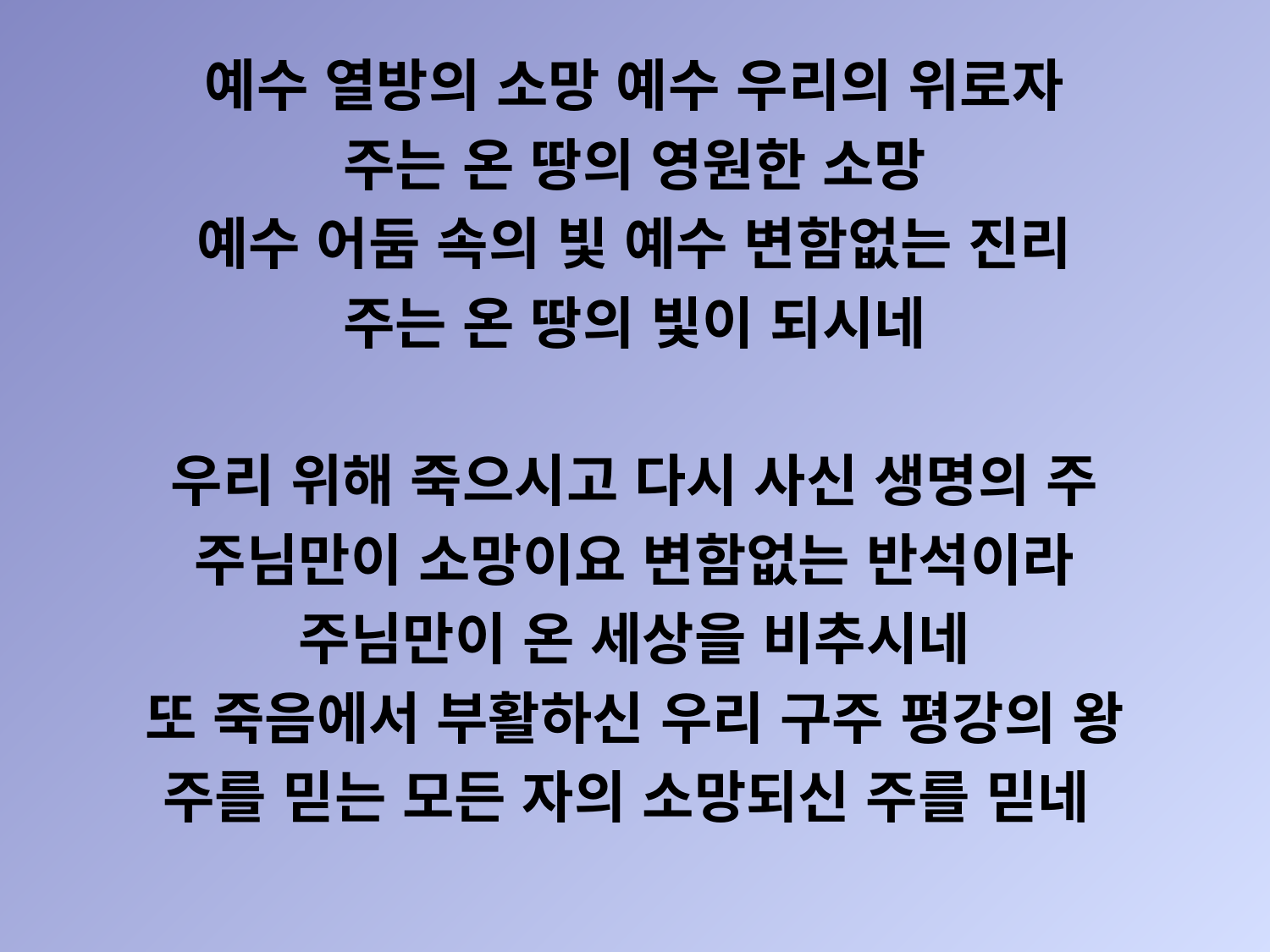

예수 열방의 소망 예수 우리의 위로자
주는 온 땅의 영원한 소망
예수 어둠 속의 빛 예수 변함없는 진리
주는 온 땅의 빛이 되시네

우리 위해 죽으시고 다시 사신 생명의 주
주님만이 소망이요 변함없는 반석이라
주님만이 온 세상을 비추시네
또 죽음에서 부활하신 우리 구주 평강의 왕
주를 믿는 모든 자의 소망되신 주를 믿네